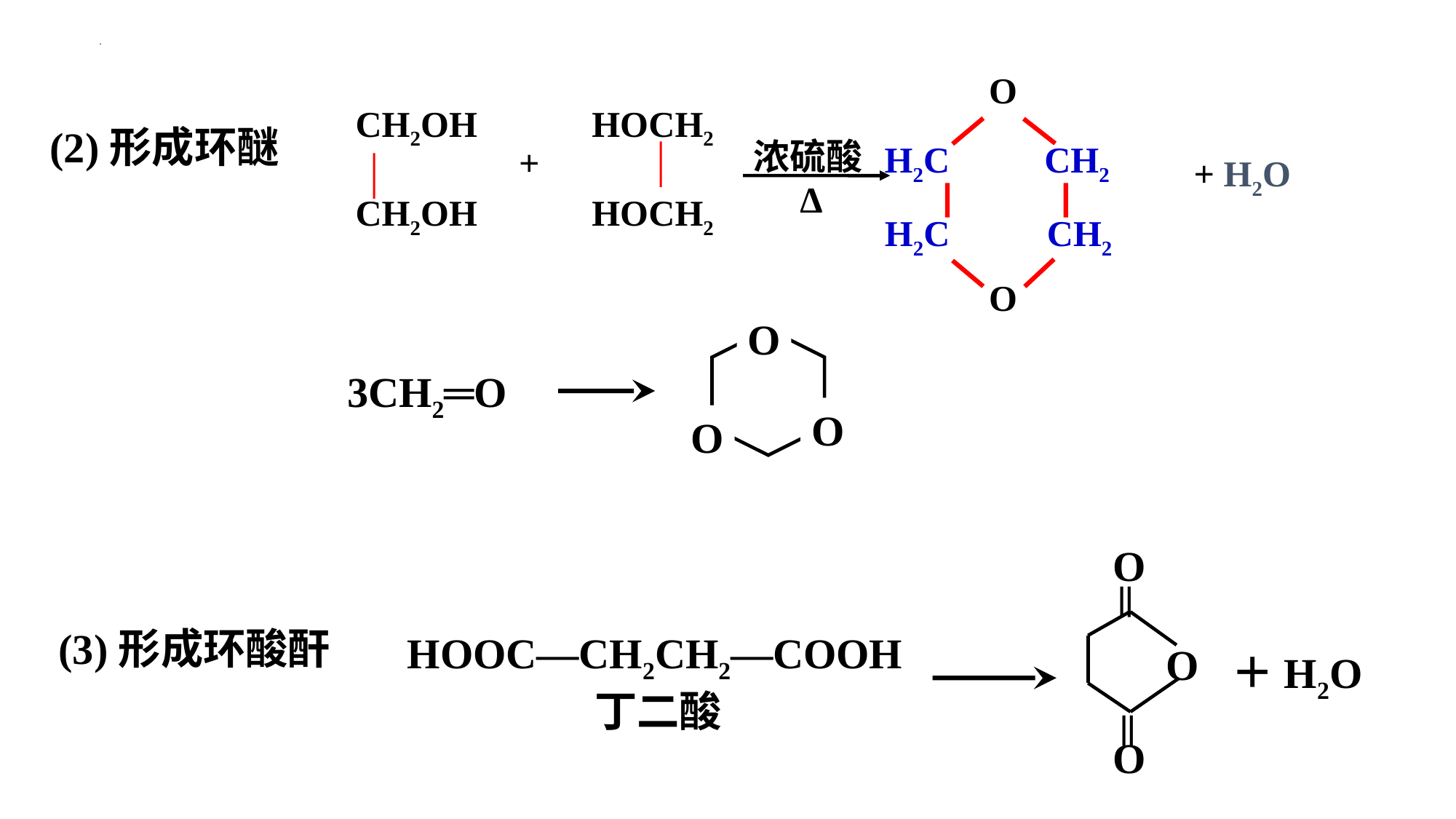

O

H2C
CH2

H2C
CH2

O
(2)形成环醚
CH2OH

CH2OH
HOCH2

HOCH2
浓硫酸
∆

 + H2O
+
O

O
O
3CH2═O

O
═
O
═
O
＋H2O
(3)形成环酸酐
HOOC—CH2CH2—COOH
丁二酸